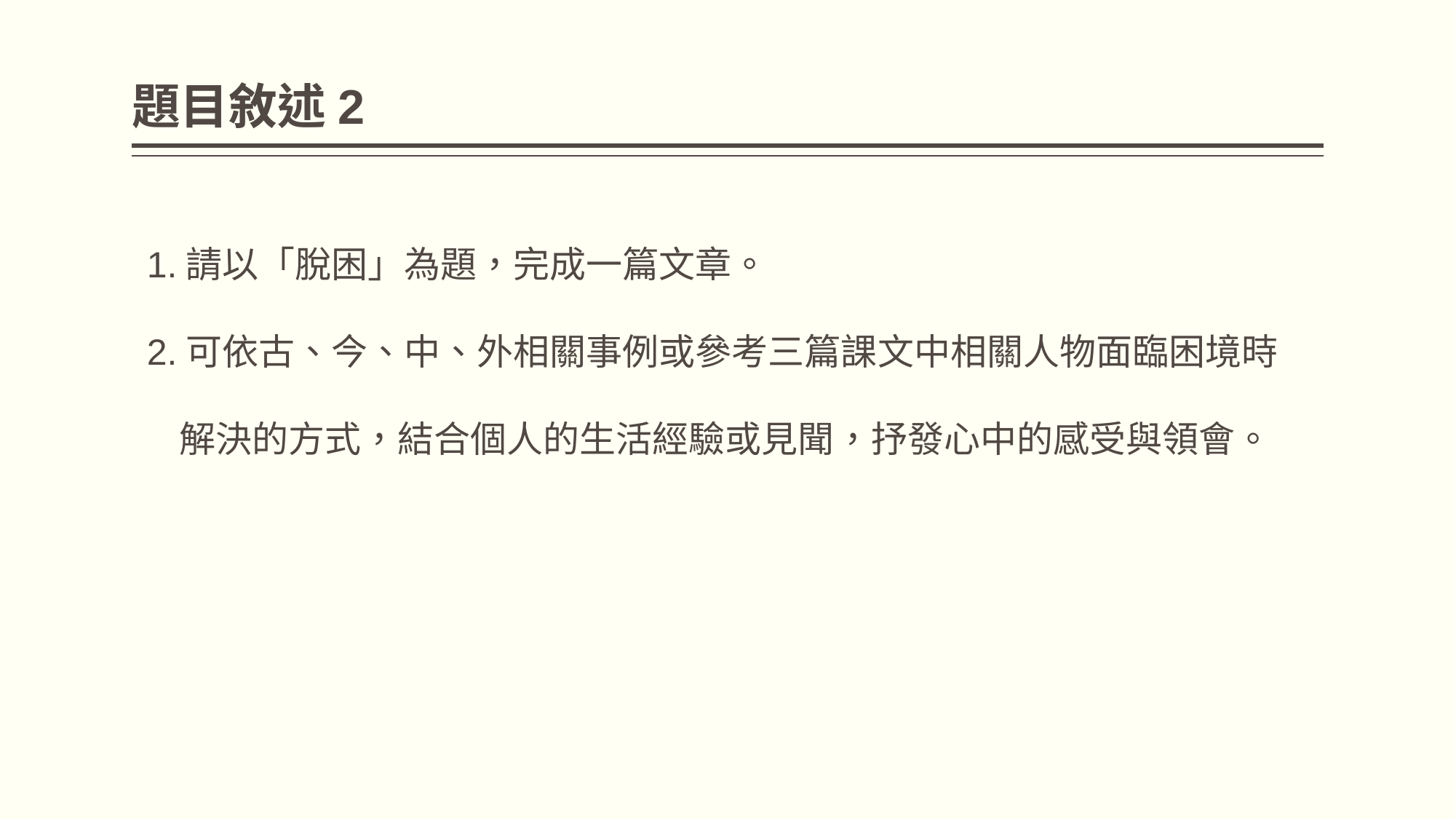

# 題目敘述2
1.請以「脫困」為題，完成一篇文章。
2.可依古、今、中、外相關事例或參考三篇課文中相關人物面臨困境時
    解決的方式，結合個人的生活經驗或見聞，抒發心中的感受與領會。